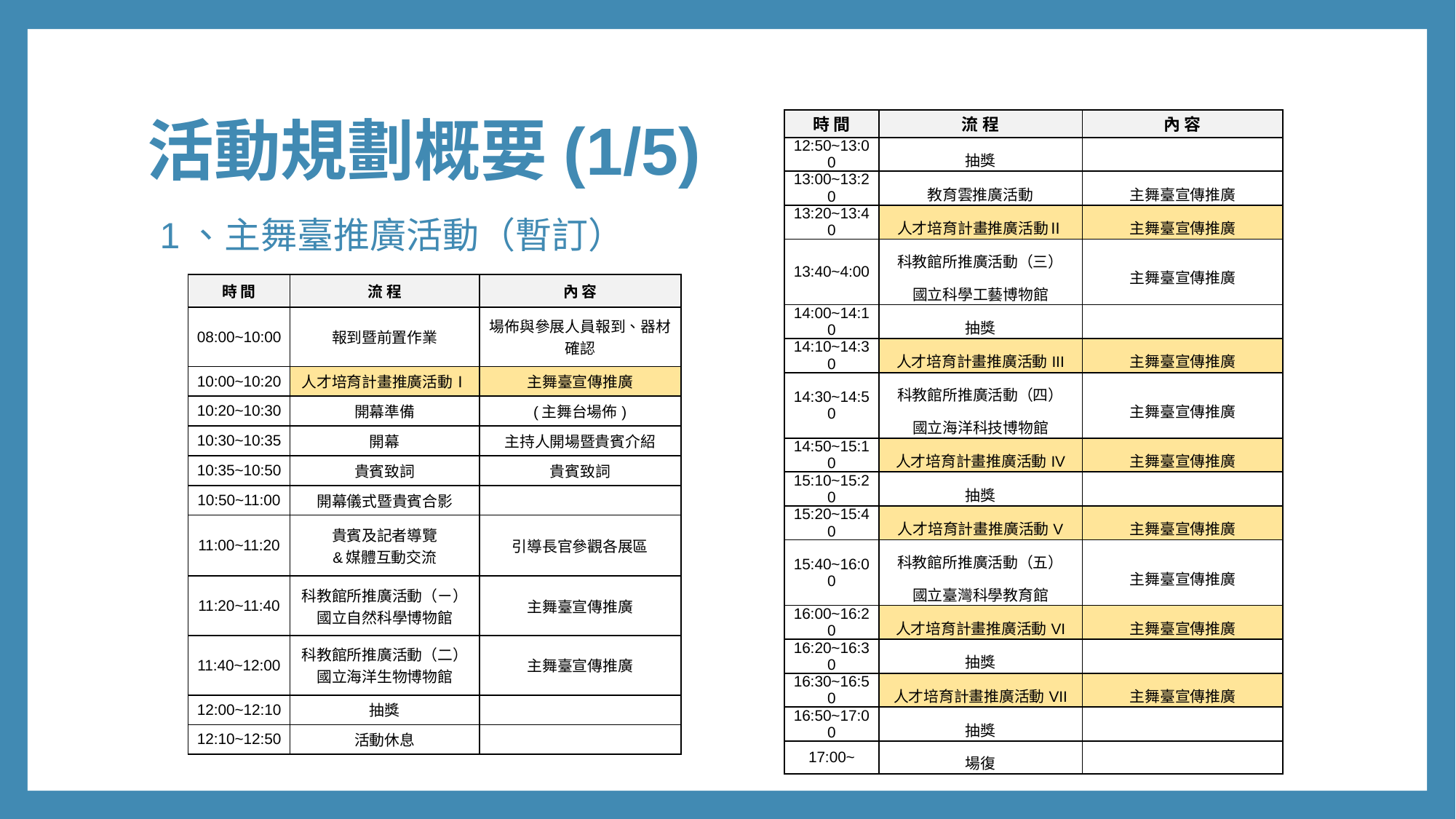

# 活動規劃概要(1/5)
| 時 間 | 流 程 | 內 容 |
| --- | --- | --- |
| 12:50~13:00 | 抽獎 |  |
| 13:00~13:20 | 教育雲推廣活動 | 主舞臺宣傳推廣 |
| 13:20~13:40 | 人才培育計畫推廣活動Ⅱ | 主舞臺宣傳推廣 |
| 13:40~4:00 | 科教館所推廣活動（三） 國立科學工藝博物館 | 主舞臺宣傳推廣 |
| 14:00~14:10 | 抽獎 |  |
| 14:10~14:30 | 人才培育計畫推廣活動III | 主舞臺宣傳推廣 |
| 14:30~14:50 | 科教館所推廣活動（四） 國立海洋科技博物館 | 主舞臺宣傳推廣 |
| 14:50~15:10 | 人才培育計畫推廣活動IV | 主舞臺宣傳推廣 |
| 15:10~15:20 | 抽獎 |  |
| 15:20~15:40 | 人才培育計畫推廣活動V | 主舞臺宣傳推廣 |
| 15:40~16:00 | 科教館所推廣活動（五） 國立臺灣科學教育館 | 主舞臺宣傳推廣 |
| 16:00~16:20 | 人才培育計畫推廣活動VI | 主舞臺宣傳推廣 |
| 16:20~16:30 | 抽獎 |  |
| 16:30~16:50 | 人才培育計畫推廣活動VII | 主舞臺宣傳推廣 |
| 16:50~17:00 | 抽獎 |  |
| 17:00~ | 場復 |  |
1、主舞臺推廣活動（暫訂）

| 時 間 | 流 程 | 內 容 |
| --- | --- | --- |
| 08:00~10:00 | 報到暨前置作業 | 場佈與參展人員報到、器材確認 |
| 10:00~10:20 | 人才培育計畫推廣活動Ⅰ | 主舞臺宣傳推廣 |
| 10:20~10:30 | 開幕準備 | (主舞台場佈) |
| 10:30~10:35 | 開幕 | 主持人開場暨貴賓介紹 |
| 10:35~10:50 | 貴賓致詞 | 貴賓致詞 |
| 10:50~11:00 | 開幕儀式暨貴賓合影 |  |
| 11:00~11:20 | 貴賓及記者導覽 &媒體互動交流 | 引導長官參觀各展區 |
| 11:20~11:40 | 科教館所推廣活動（ㄧ） 國立自然科學博物館 | 主舞臺宣傳推廣 |
| 11:40~12:00 | 科教館所推廣活動（二） 國立海洋生物博物館 | 主舞臺宣傳推廣 |
| 12:00~12:10 | 抽獎 |  |
| 12:10~12:50 | 活動休息 |  |